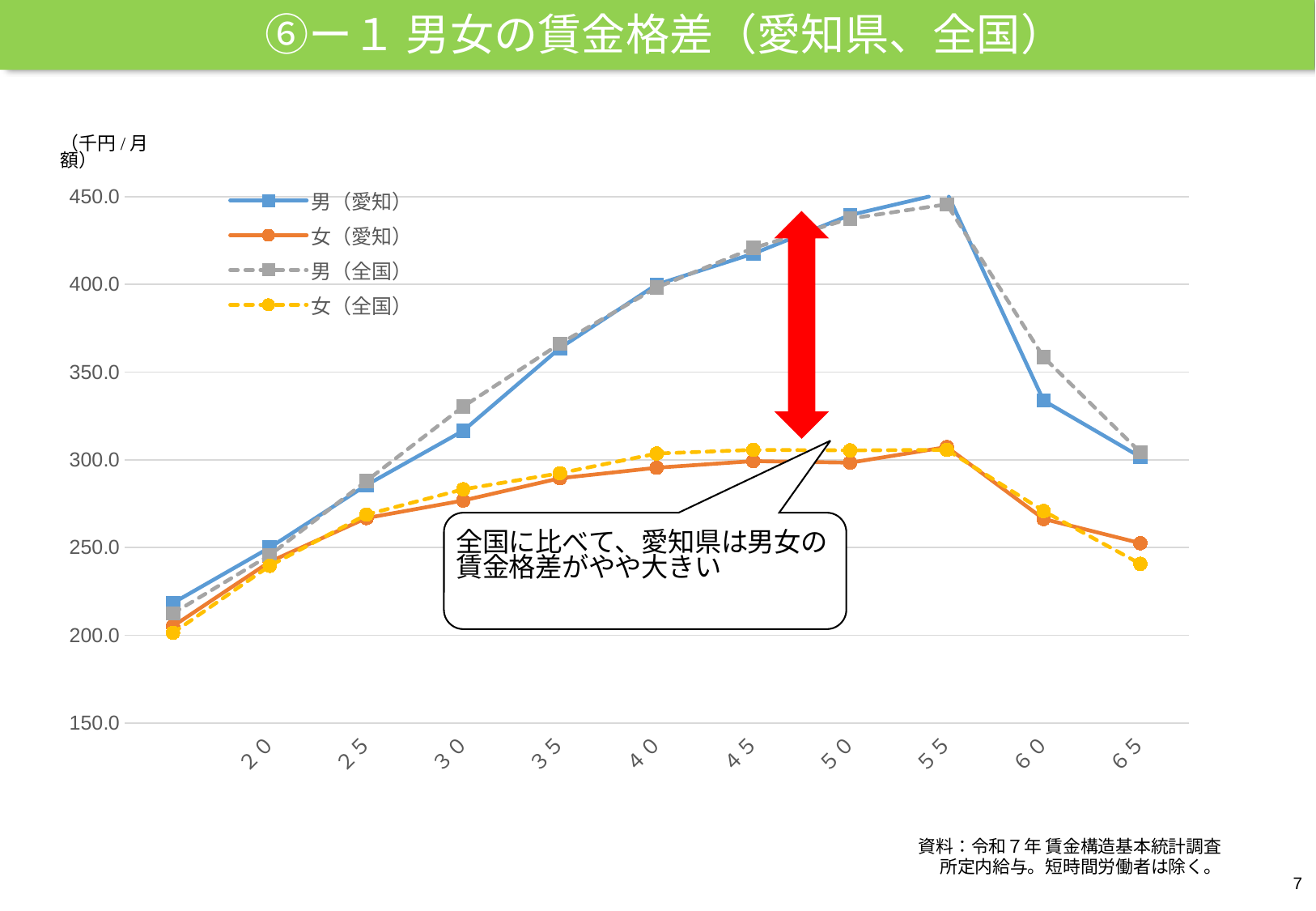

⑥ー１ 男女の賃金格差（愛知県、全国）

### Chart

| Category | 男（愛知） | 女（愛知） | 男（全国） | 女（全国） |
|---|---|---|---|---|
| 　　～１９歳 | 218.4 | 205.2 | 212.5 | 201.4 |
| ２０～２４歳 | 250.0 | 241.9 | 245.7 | 239.6 |
| ２５～２９歳 | 285.6 | 266.8 | 288.0 | 268.8 |
| ３０～３４歳 | 316.6 | 276.8 | 330.4 | 283.2 |
| ３５～３９歳 | 363.7 | 289.5 | 366.2 | 292.4 |
| ４０～４４歳 | 399.9 | 295.5 | 398.2 | 303.6 |
| ４５～４９歳 | 417.5 | 299.3 | 420.7 | 305.7 |
| ５０～５４歳 | 439.5 | 298.4 | 437.5 | 305.4 |
| ５５～５９歳 | 452.4 | 307.3 | 445.6 | 305.7 |
| ６０～６４歳 | 333.8 | 266.3 | 358.5 | 270.8 |
| ６５～６９歳 | 301.7 | 252.5 | 304.3 | 240.7 |
資料：令和７年 賃金構造基本統計調査
　　　所定内給与。短時間労働者は除く。
7